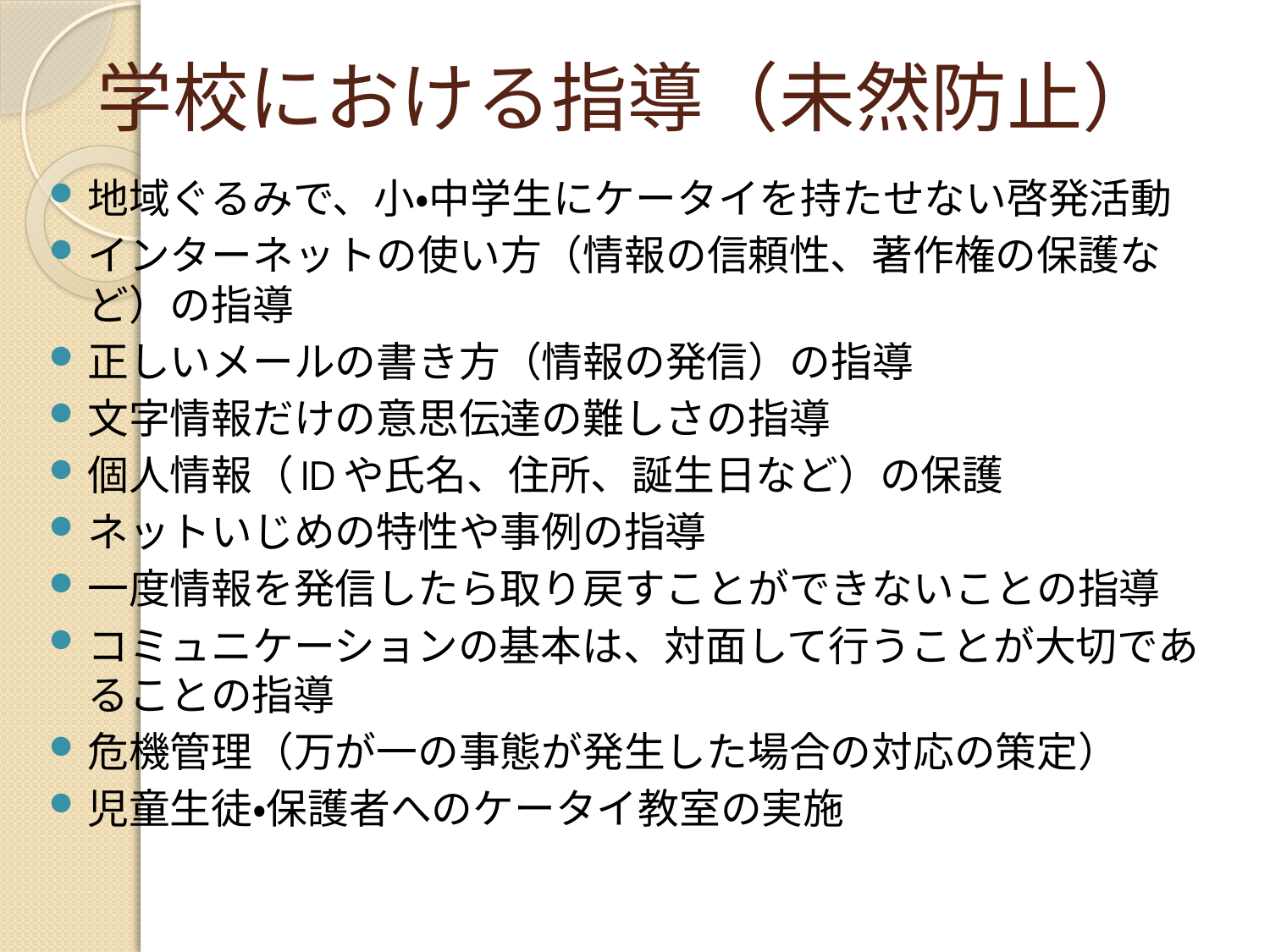

# 学校における指導（未然防止）
地域ぐるみで、小・中学生にケータイを持たせない啓発活動
インターネットの使い方（情報の信頼性、著作権の保護など）の指導
正しいメールの書き方（情報の発信）の指導
文字情報だけの意思伝達の難しさの指導
個人情報（IDや氏名、住所、誕生日など）の保護
ネットいじめの特性や事例の指導
一度情報を発信したら取り戻すことができないことの指導
コミュニケーションの基本は、対面して行うことが大切であることの指導
危機管理（万が一の事態が発生した場合の対応の策定）
児童生徒・保護者へのケータイ教室の実施